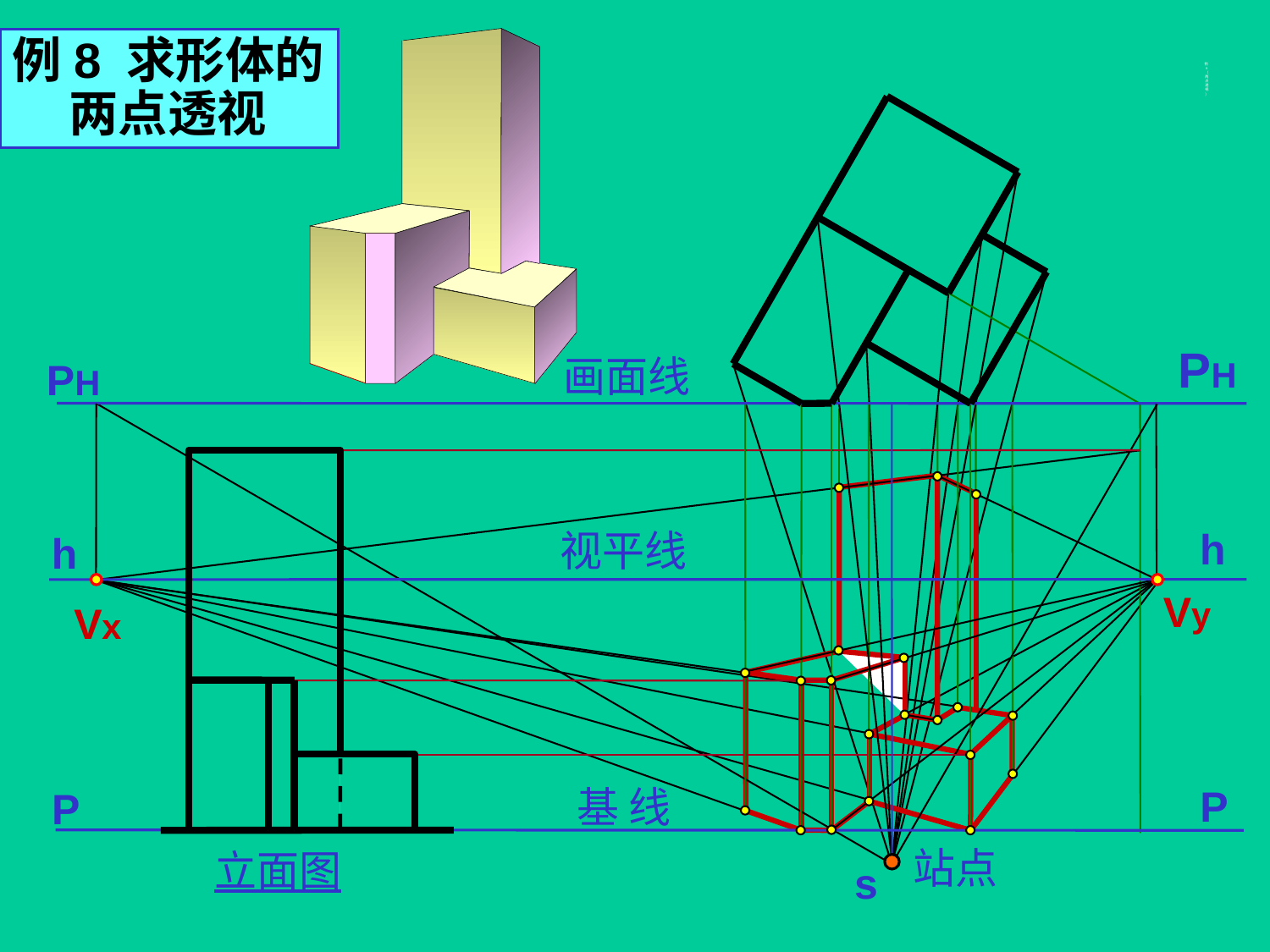

例8 求形体的
    两点透视
# 例8（两点透视）

PH
画面线
PH

视平线
h
h

基 线
P
P

站点
立面图

s

Vx

Vy